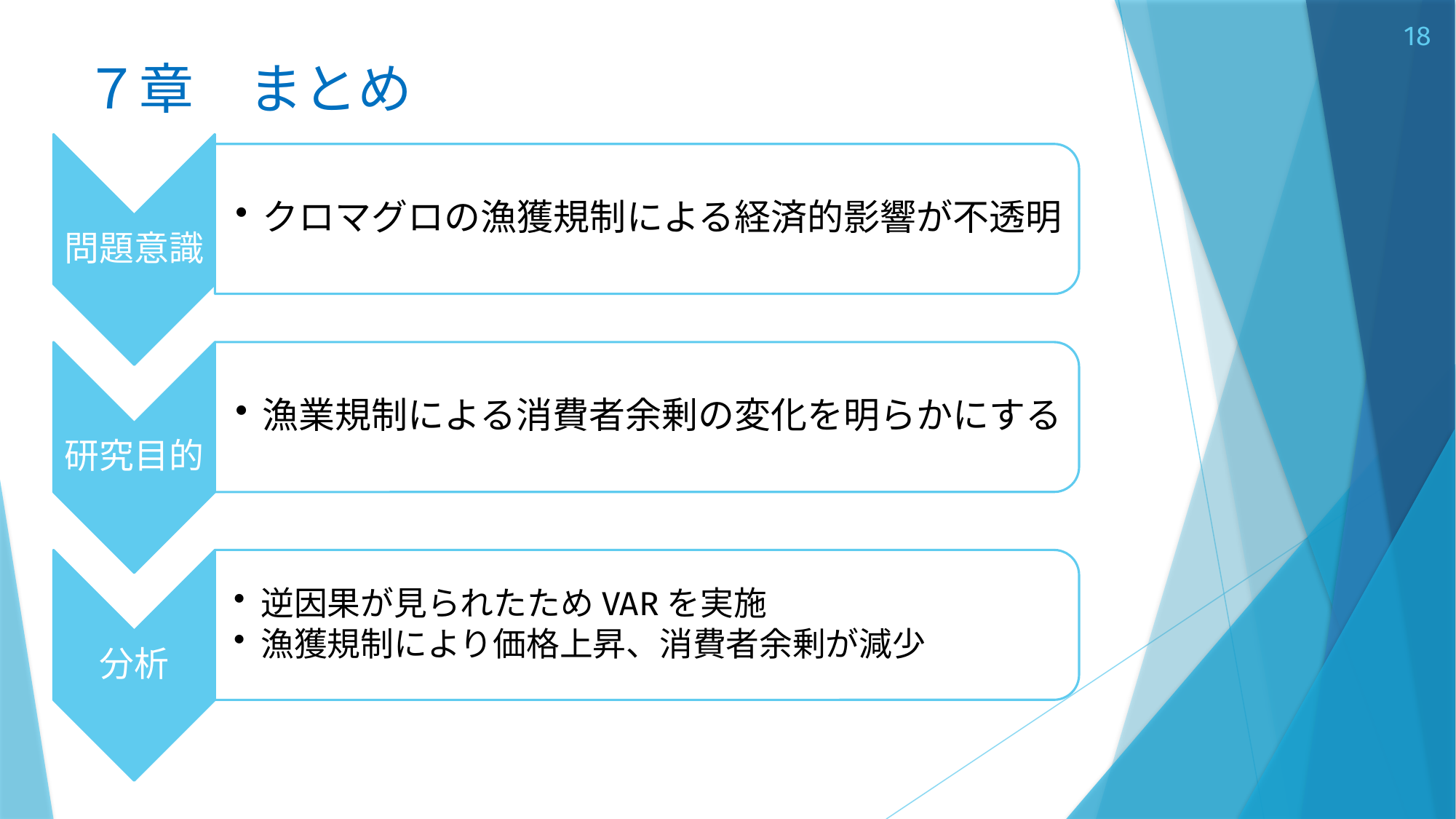

18
# ７章　まとめ
問題意識
クロマグロの漁獲規制による経済的影響が不透明
研究目的
漁業規制による消費者余剰の変化を明らかにする
分析
逆因果が見られたためVARを実施
漁獲規制により価格上昇、消費者余剰が減少